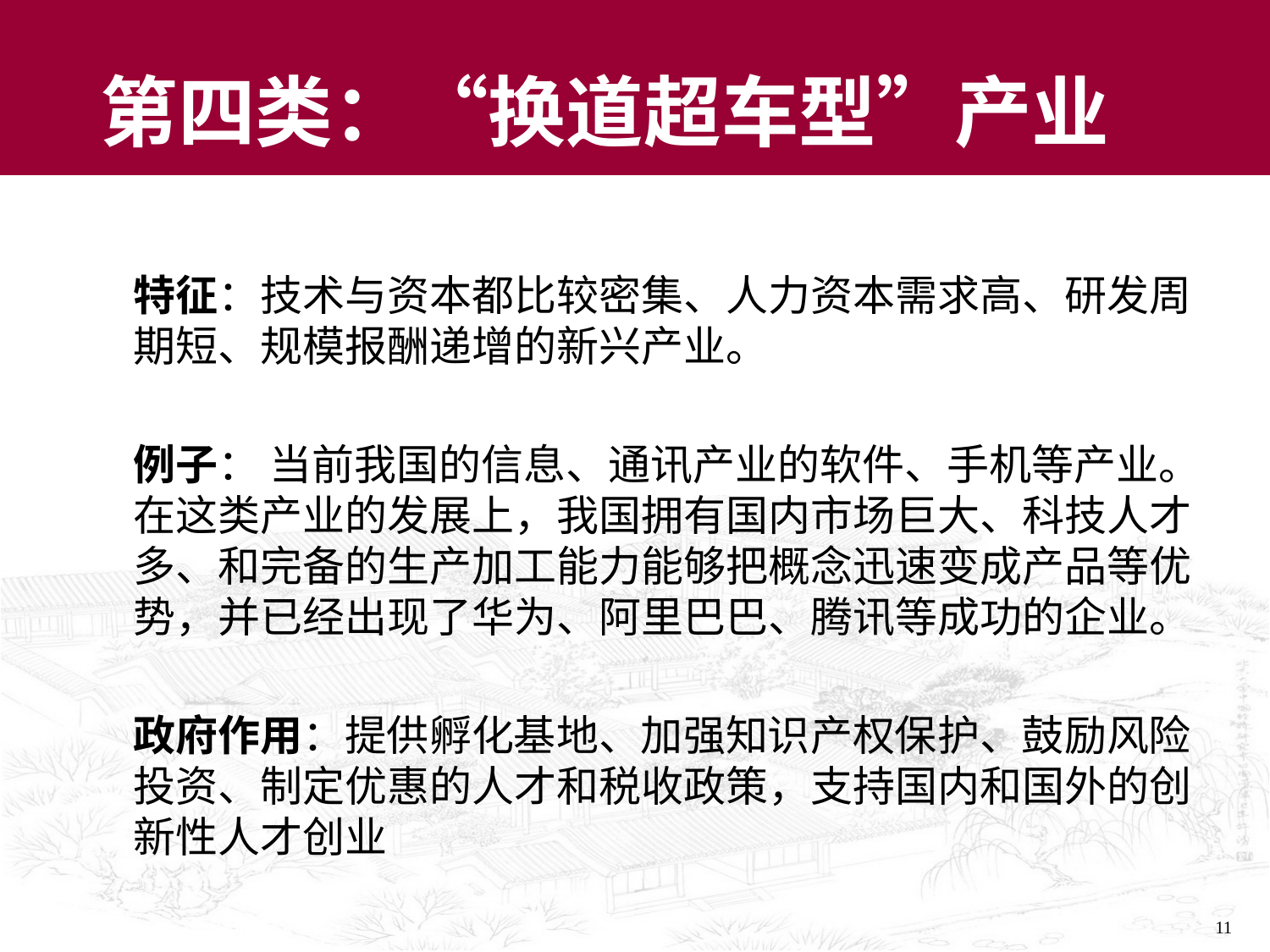

# 第四类：“换道超车型”产业
特征：技术与资本都比较密集、人力资本需求高、研发周期短、规模报酬递增的新兴产业。

例子： 当前我国的信息、通讯产业的软件、手机等产业。在这类产业的发展上，我国拥有国内市场巨大、科技人才多、和完备的生产加工能力能够把概念迅速变成产品等优势，并已经出现了华为、阿里巴巴、腾讯等成功的企业。

政府作用：提供孵化基地、加强知识产权保护、鼓励风险投资、制定优惠的人才和税收政策，支持国内和国外的创新性人才创业

11